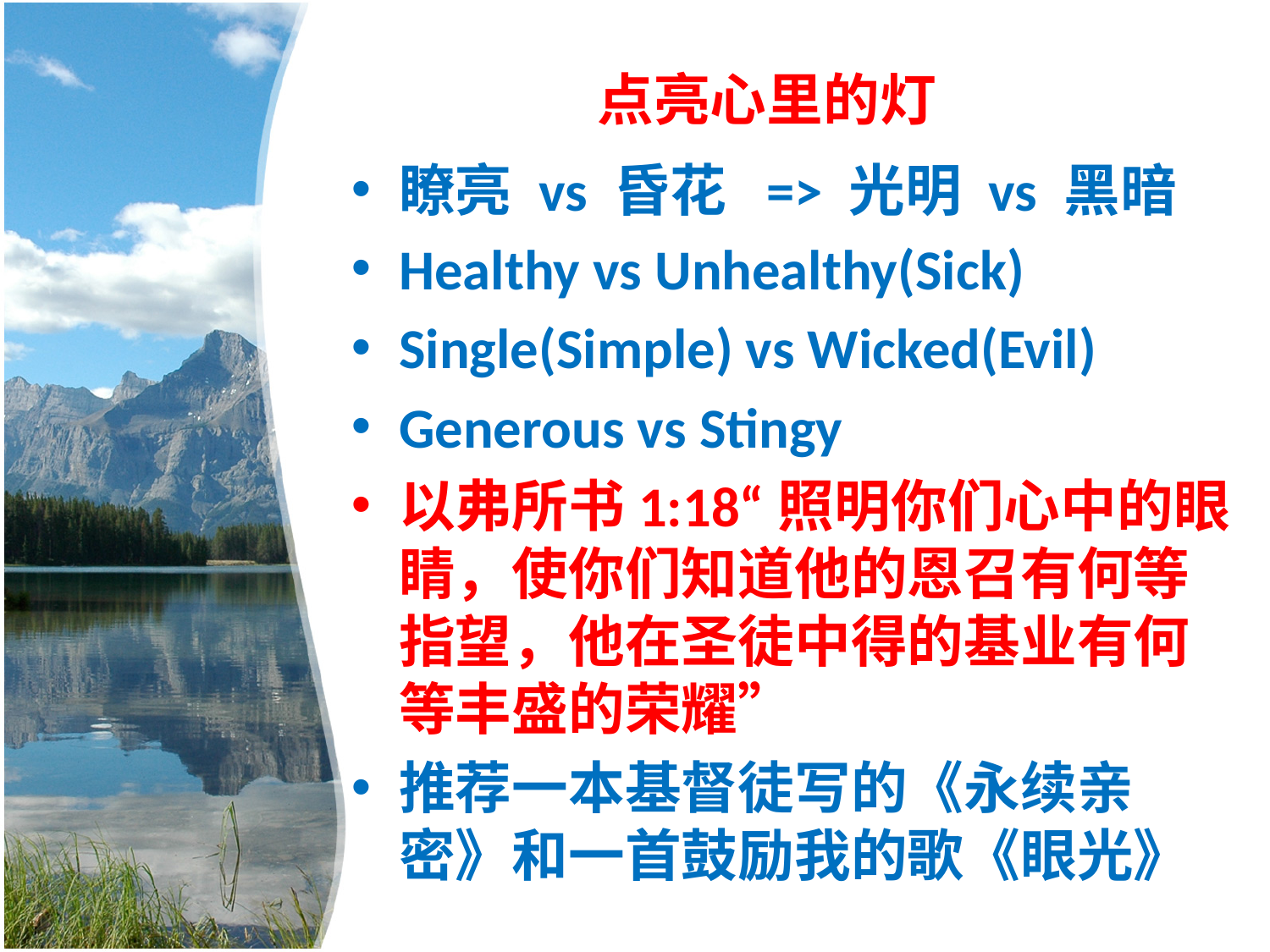

# 点亮心里的灯
瞭亮 vs 昏花  => 光明 vs 黑暗
Healthy vs Unhealthy(Sick)
Single(Simple) vs Wicked(Evil)
Generous vs Stingy
以弗所书1:18“照明你们心中的眼睛，使你们知道他的恩召有何等指望，他在圣徒中得的基业有何等丰盛的荣耀”
推荐一本基督徒写的《永续亲密》和一首鼓励我的歌《眼光》